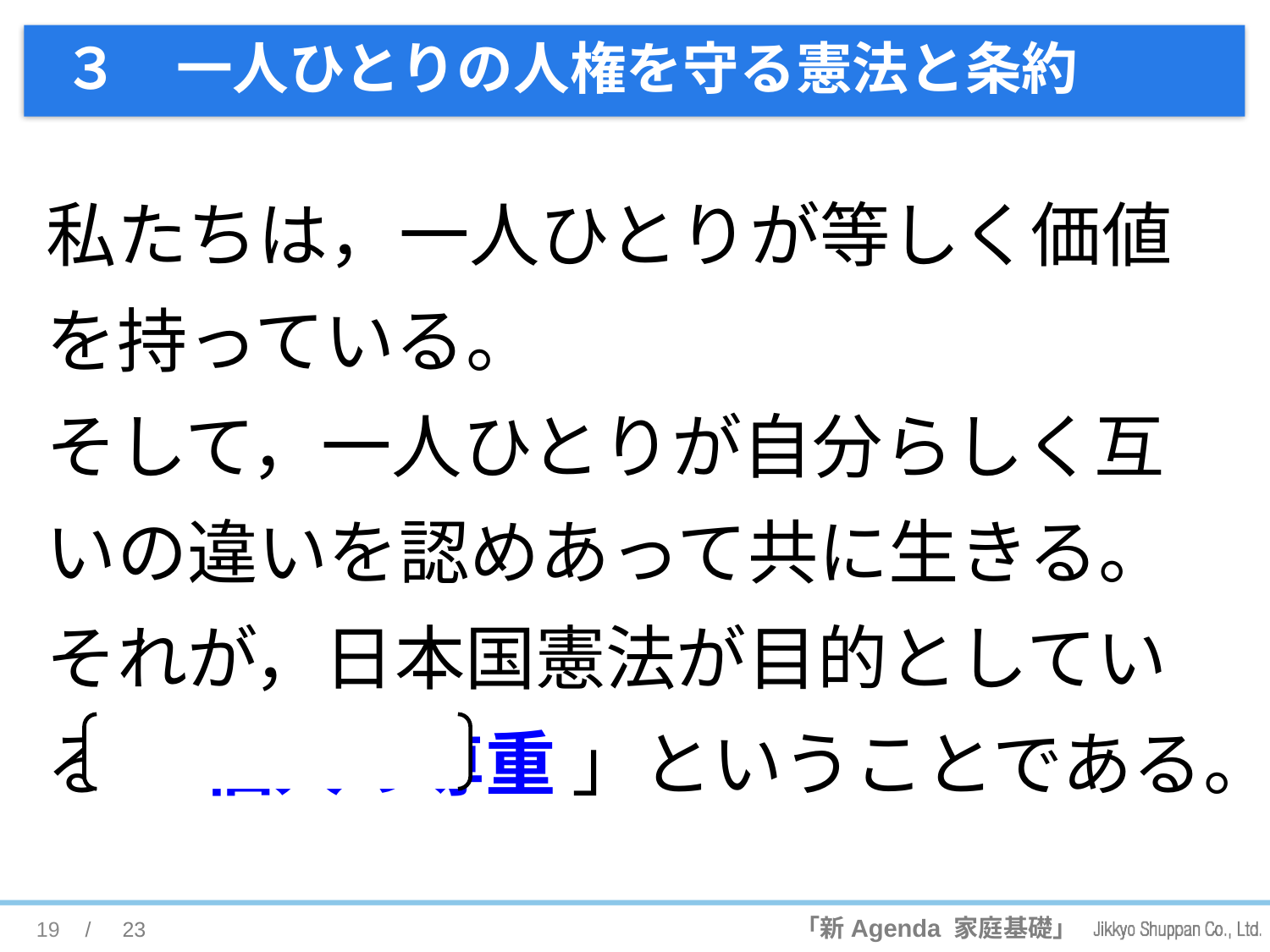

# ３　一人ひとりの人権を守る憲法と条約
私たちは，一人ひとりが等しく価値を持っている。
そして，一人ひとりが自分らしく互いの違いを認めあって共に生きる。
それが，日本国憲法が目的としている「 個人の尊重 」ということである。

19